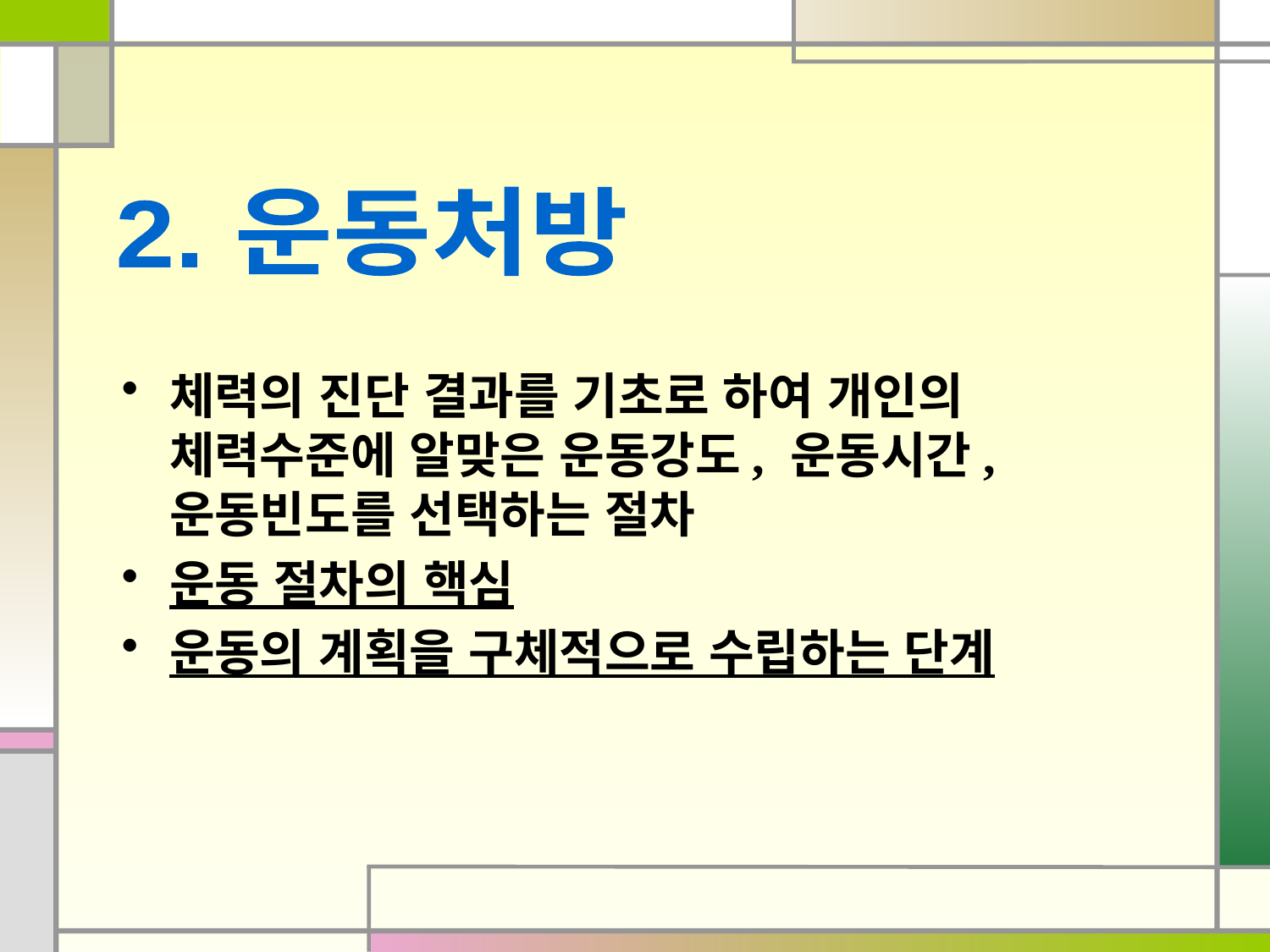

2. 운동처방
체력의 진단 결과를 기초로 하여 개인의 체력수준에 알맞은 운동강도, 운동시간, 운동빈도를 선택하는 절차
운동 절차의 핵심
운동의 계획을 구체적으로 수립하는 단계